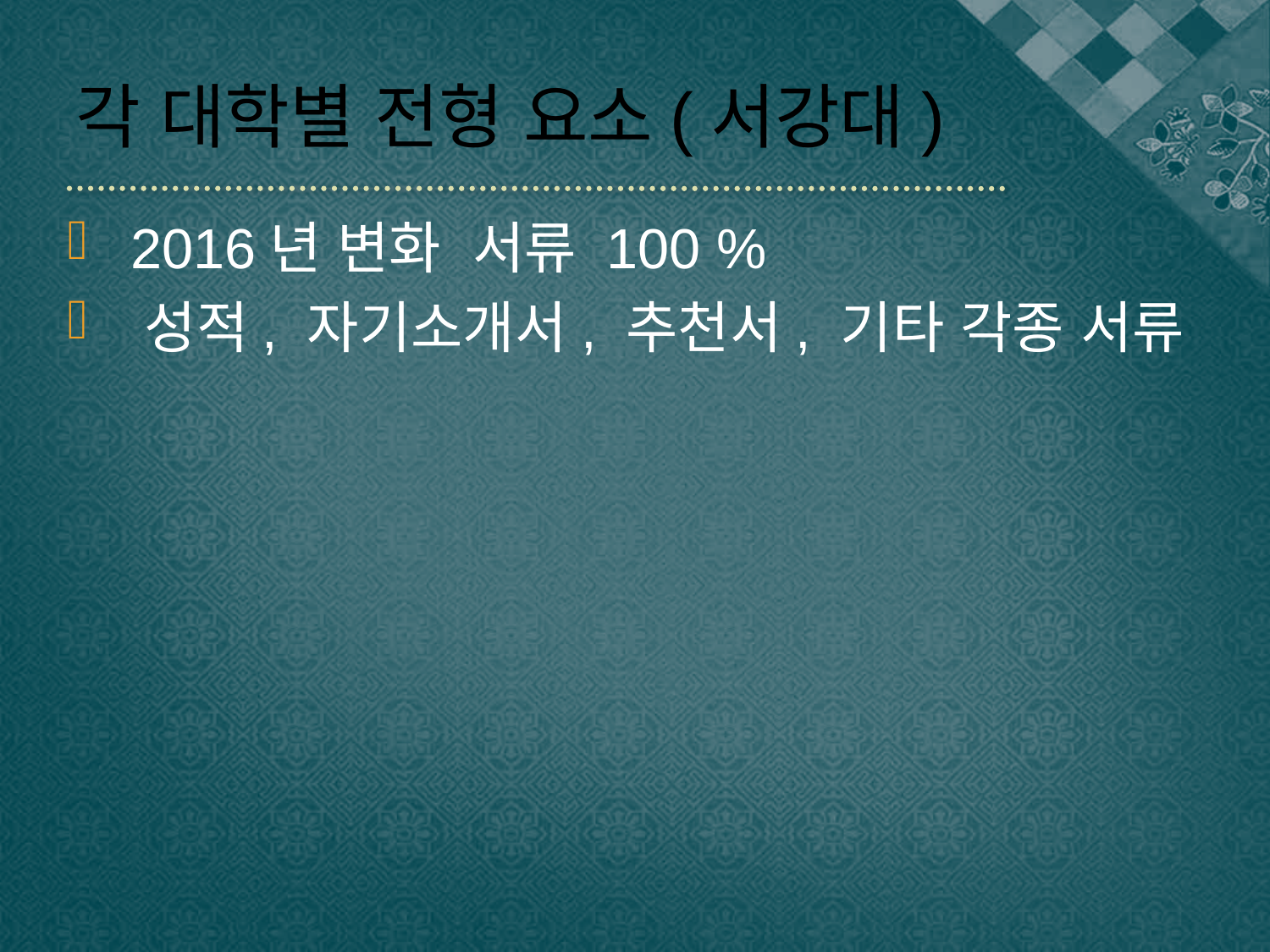

# 각 대학별 전형 요소(서강대)
 2016년 변화  서류 100 %
 성적, 자기소개서, 추천서, 기타 각종 서류